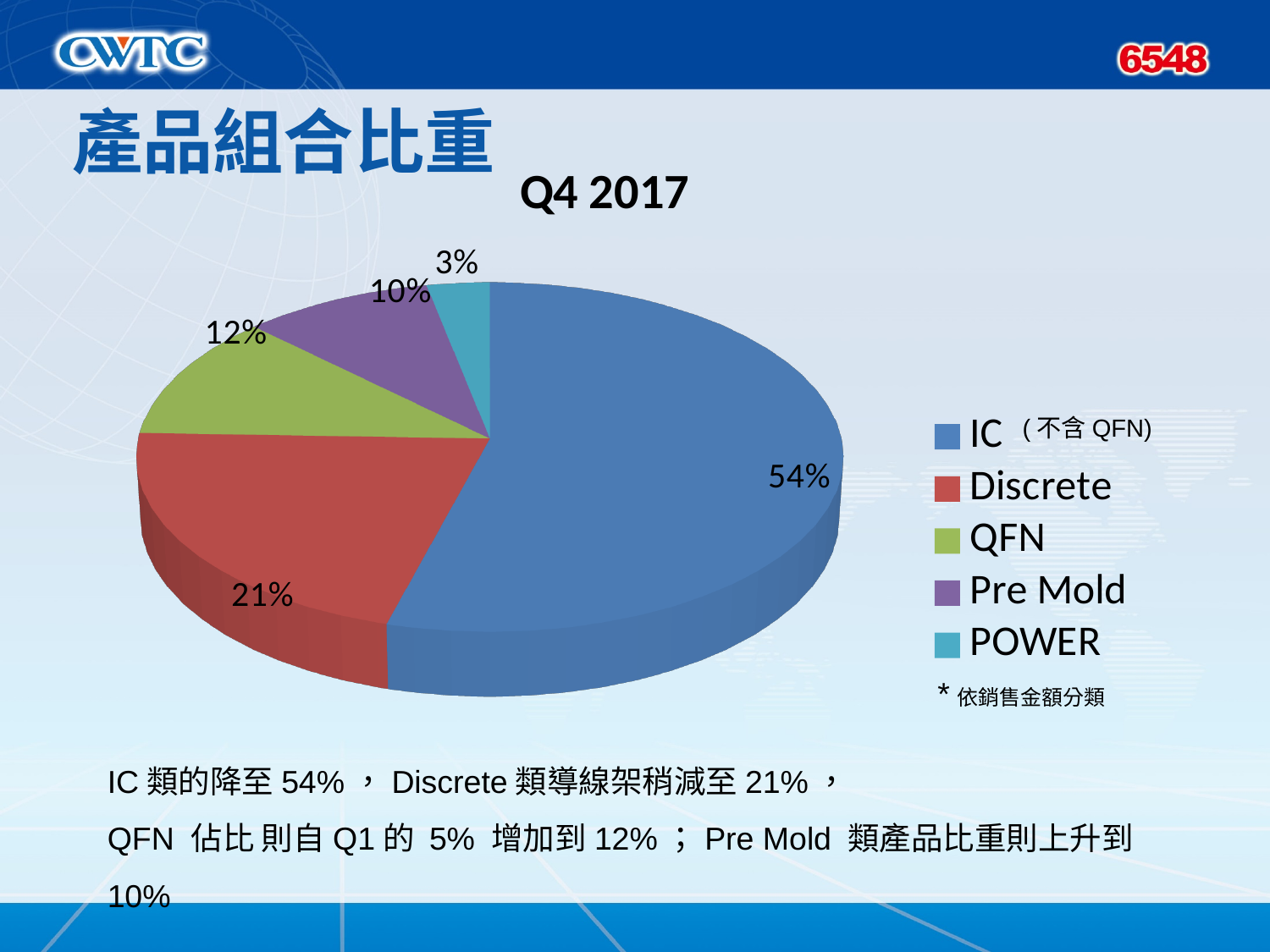

# 產品組合比重

[unsupported chart]

(不含QFN)
*依銷售金額分類
IC類的降至54%，Discrete類導線架稍減至21%，
QFN 佔比 則自Q1的 5% 增加到12%；Pre Mold 類產品比重則上升到 10%